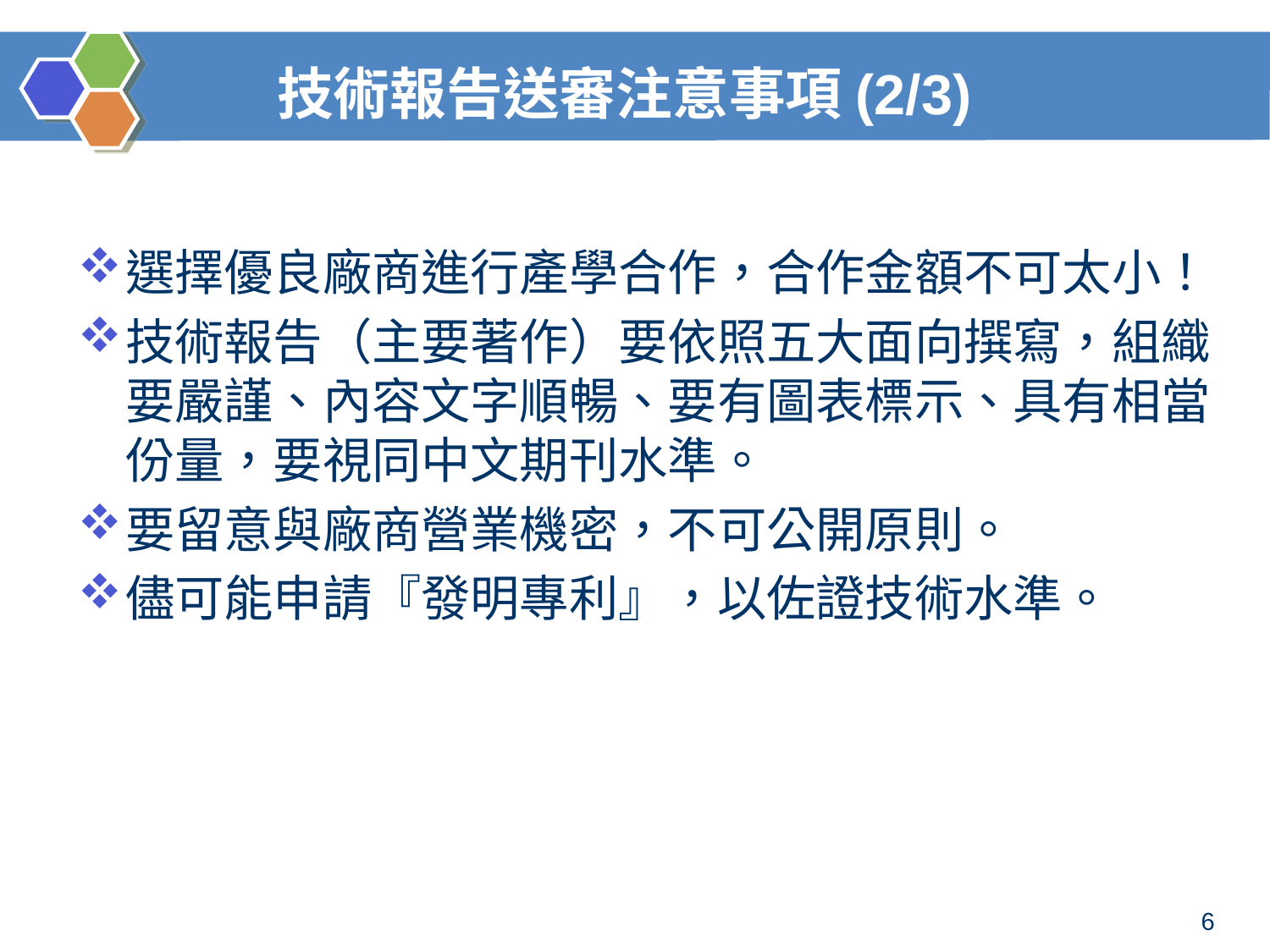

# 技術報告送審注意事項(2/3)

選擇優良廠商進行產學合作，合作金額不可太小！
技術報告（主要著作）要依照五大面向撰寫，組織要嚴謹、內容文字順暢、要有圖表標示、具有相當份量，要視同中文期刊水準。
要留意與廠商營業機密，不可公開原則。
儘可能申請『發明專利』，以佐證技術水準。
6